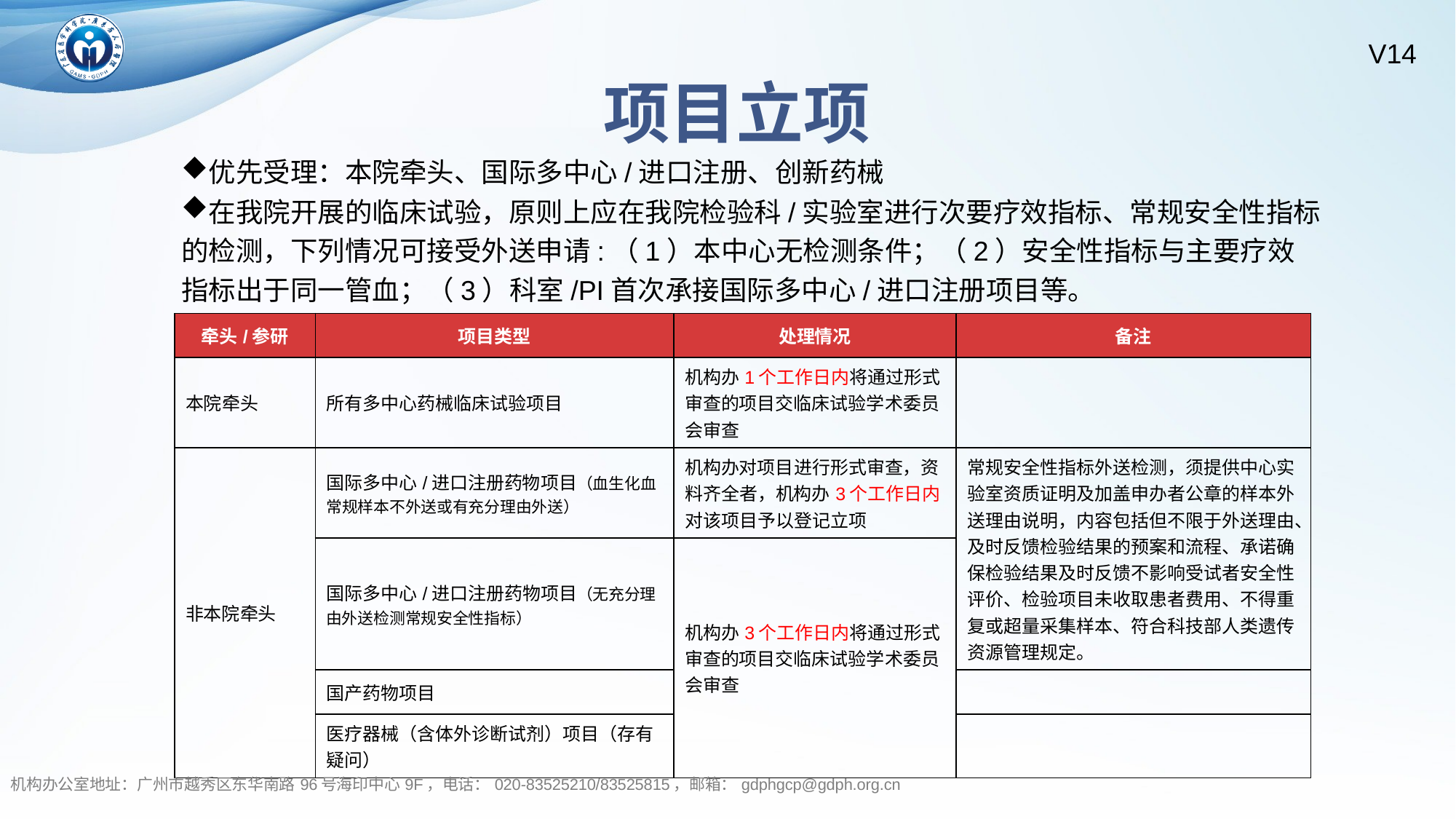

项目立项
优先受理：本院牵头、国际多中心/进口注册、创新药械
在我院开展的临床试验，原则上应在我院检验科/实验室进行次要疗效指标、常规安全性指标的检测，下列情况可接受外送申请:（1）本中心无检测条件；（2）安全性指标与主要疗效指标出于同一管血；（3）科室/PI首次承接国际多中心/进口注册项目等。
| 牵头/参研 | 项目类型 | 处理情况 | 备注 |
| --- | --- | --- | --- |
| 本院牵头 | 所有多中心药械临床试验项目 | 机构办1个工作日内将通过形式审查的项目交临床试验学术委员会审查 |  |
| 非本院牵头 | 国际多中心/进口注册药物项目（血生化血常规样本不外送或有充分理由外送） | 机构办对项目进行形式审查，资料齐全者，机构办3个工作日内对该项目予以登记立项 | 常规安全性指标外送检测，须提供中心实验室资质证明及加盖申办者公章的样本外送理由说明，内容包括但不限于外送理由、及时反馈检验结果的预案和流程、承诺确保检验结果及时反馈不影响受试者安全性评价、检验项目未收取患者费用、不得重复或超量采集样本、符合科技部人类遗传资源管理规定。 |
|  | 国际多中心/进口注册药物项目（无充分理由外送检测常规安全性指标） | 机构办3个工作日内将通过形式审查的项目交临床试验学术委员会审查 |  |
|  | 国产药物项目 |  |  |
|  | 医疗器械（含体外诊断试剂）项目（存有疑问） |  |  |
机构办公室地址：广州市越秀区东华南路96号海印中心9F，电话：020-83525210/83525815，邮箱：gdphgcp@gdph.org.cn
11